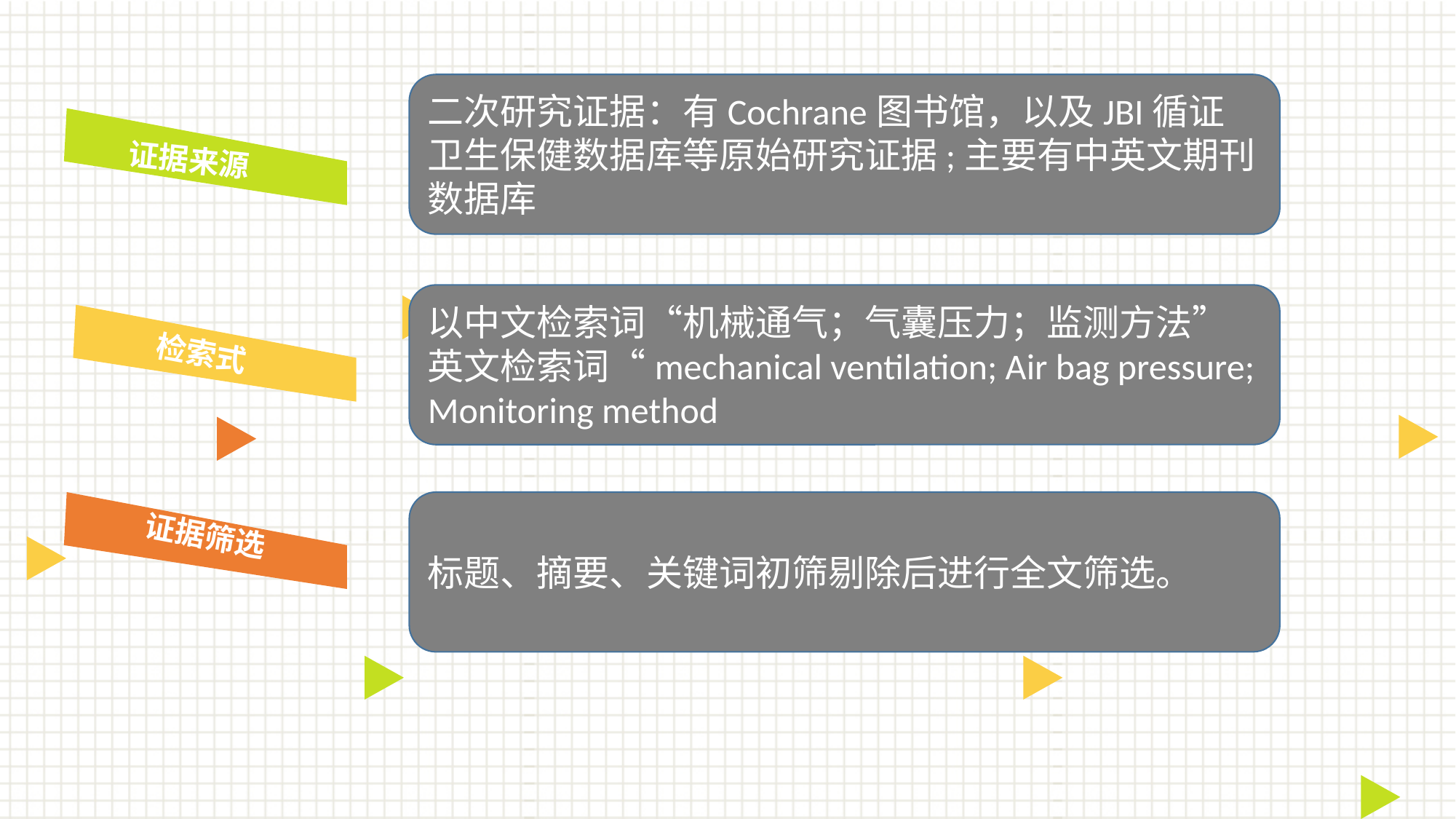

二次研究证据：有Cochrane图书馆，以及JBI循证 卫生保健数据库等原始研究证据;主要有中英文期刊数据库

证据来源
以中文检索词“机械通气；气囊压力；监测方法”
英文检索词“mechanical ventilation; Air bag pressure; Monitoring method

检索式

标题、摘要、关键词初筛剔除后进行全文筛选。
证据筛选